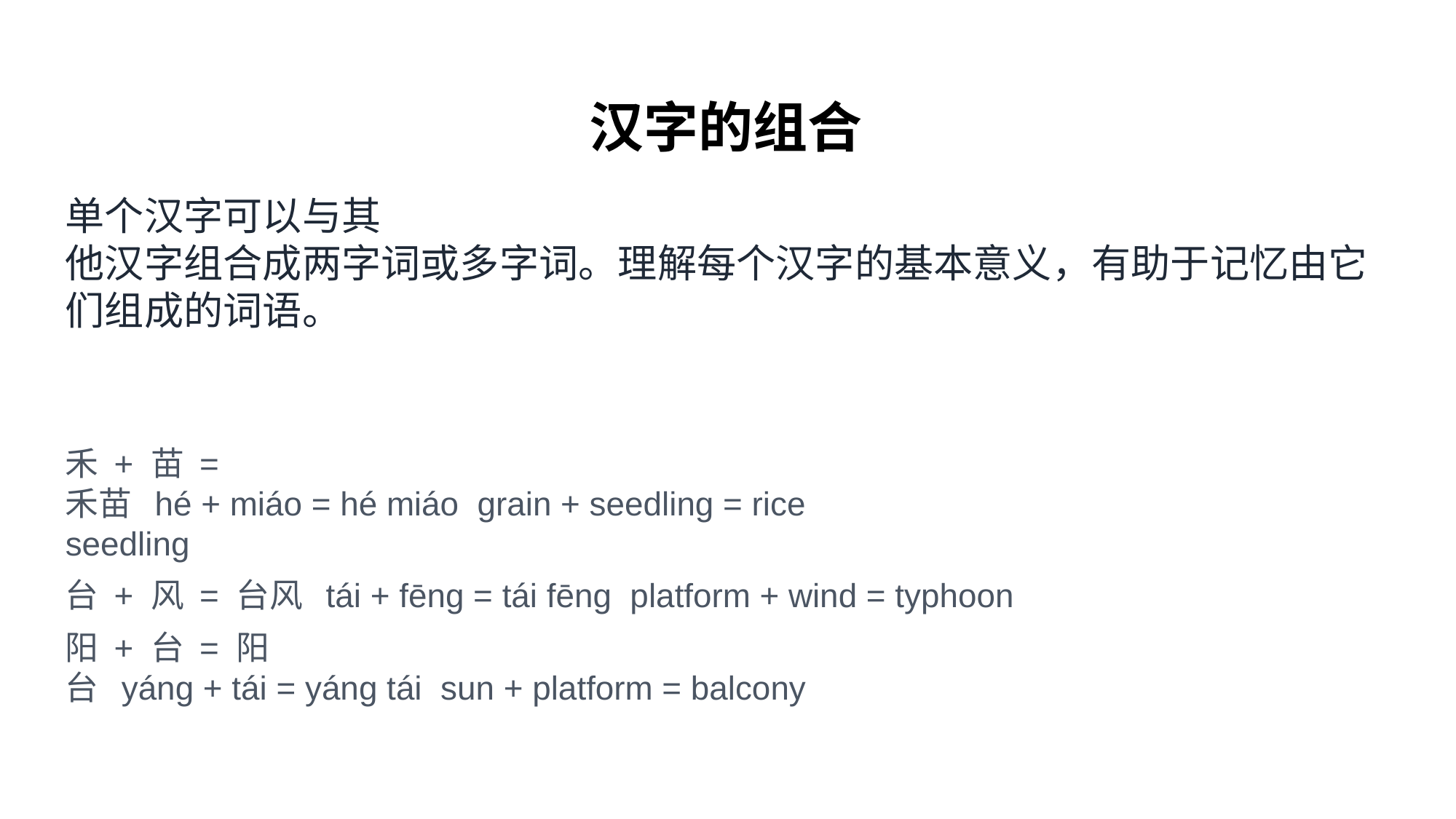

汉字的组合
单个汉字可以与其
他汉字组合成两字词或多字词。理解每个汉字的基本意义，有助于记忆由它们组成的词语。
禾 + 苗 =
禾苗  hé + miáo = hé miáo  grain + seedling = rice
seedling
台 + 风 = 台风  tái + fēng = tái fēng  platform + wind = typhoon
阳 + 台 = 阳
台  yáng + tái = yáng tái  sun + platform = balcony